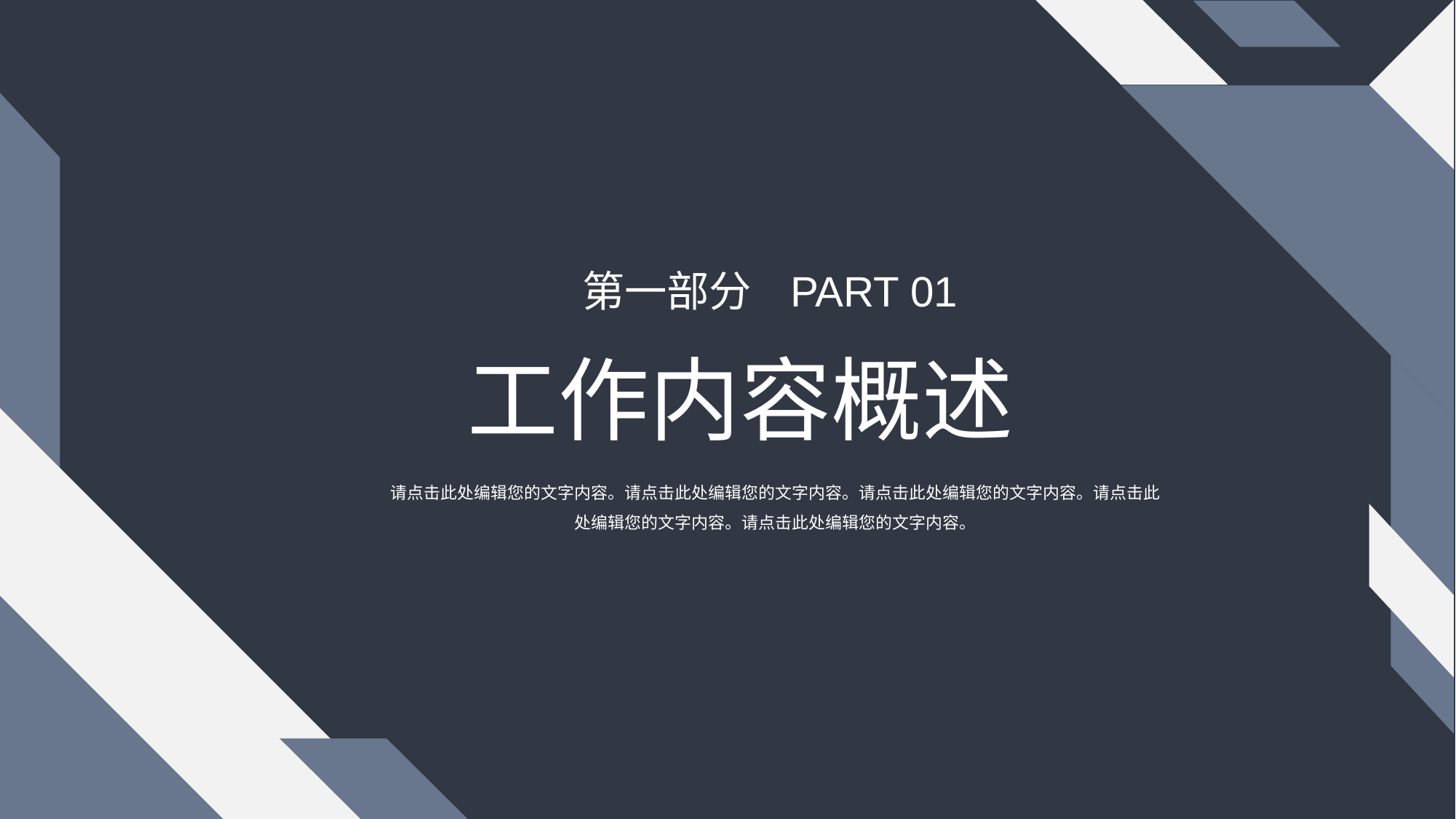

第一部分   PART 01
工作内容概述
请点击此处编辑您的文字内容。请点击此处编辑您的文字内容。请点击此处编辑您的文字内容。请点击此处编辑您的文字内容。请点击此处编辑您的文字内容。